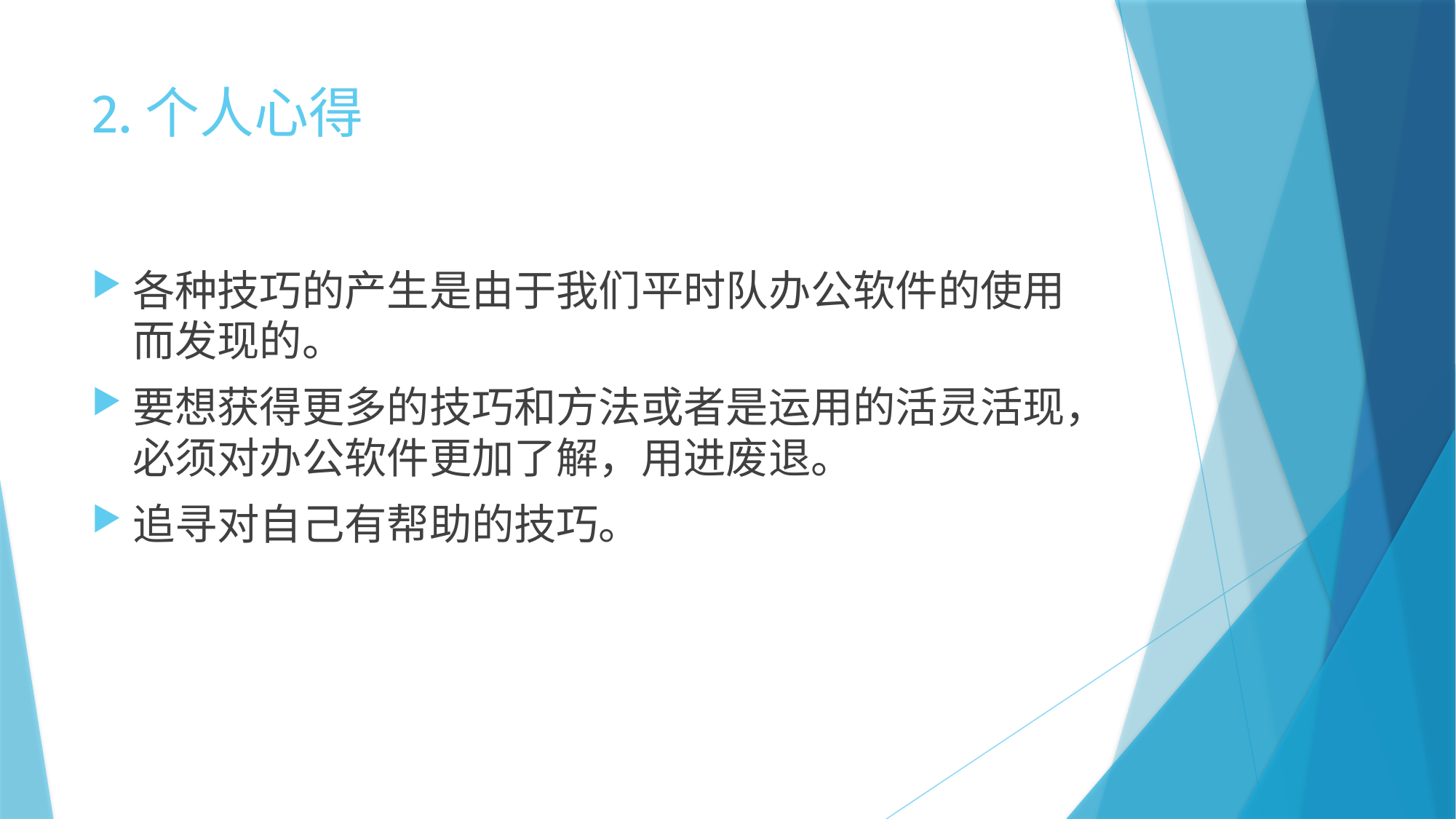

# 2.个人心得
各种技巧的产生是由于我们平时队办公软件的使用而发现的。
要想获得更多的技巧和方法或者是运用的活灵活现，必须对办公软件更加了解，用进废退。
追寻对自己有帮助的技巧。